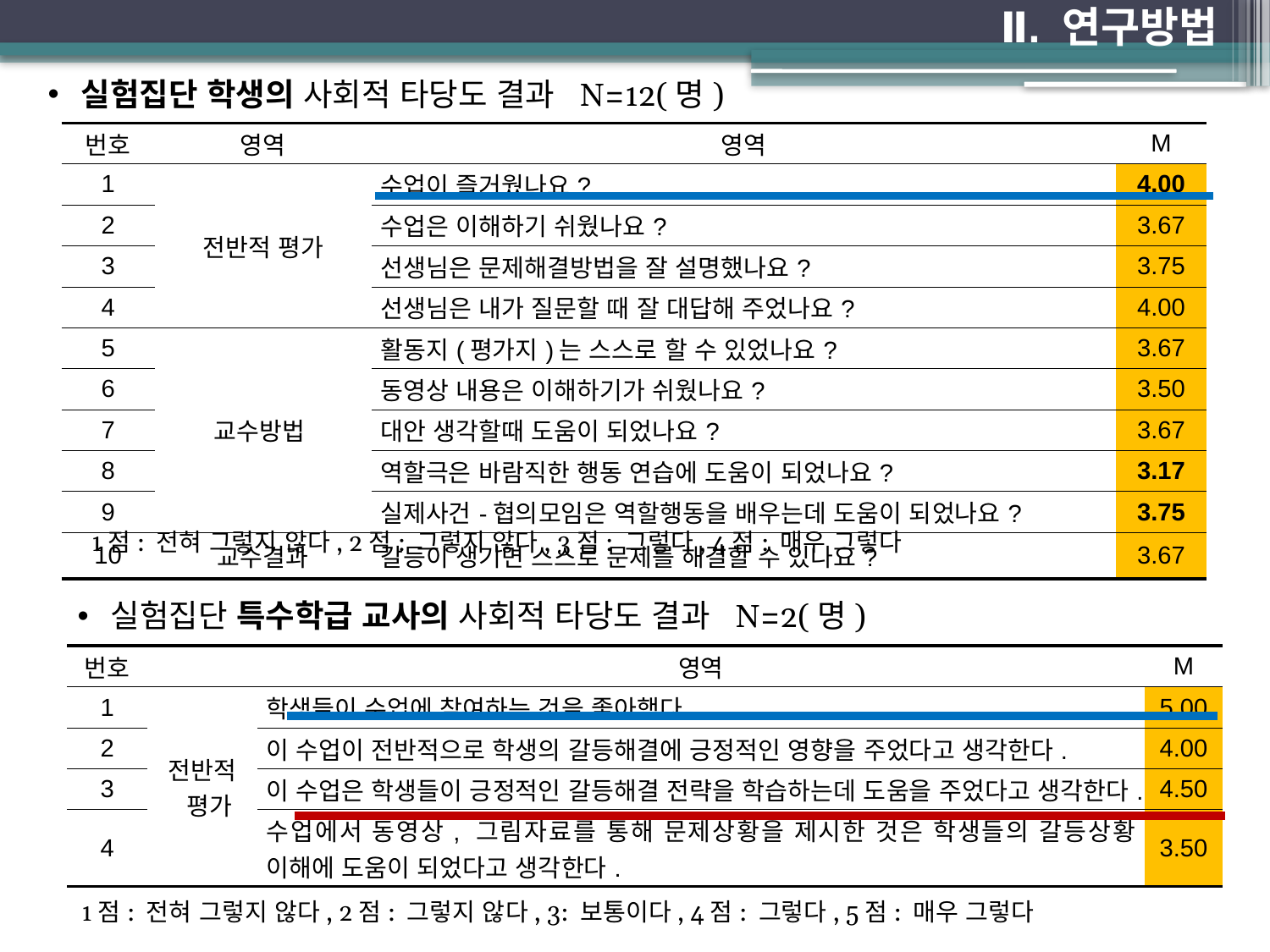

Ⅱ. 연구방법
  실험집단 학생의 사회적 타당도 결과  N=12(명)
| 번호 | 영역 | 영역 | M |
| --- | --- | --- | --- |
| 1 | 전반적 평가 | 수업이 즐거웠나요? | 4.00 |
| 2 |  | 수업은 이해하기 쉬웠나요? | 3.67 |
| 3 |  | 선생님은 문제해결방법을 잘 설명했나요? | 3.75 |
| 4 |  | 선생님은 내가 질문할 때 잘 대답해 주었나요? | 4.00 |
| 5 | 교수방법 | 활동지(평가지)는 스스로 할 수 있었나요? | 3.67 |
| 6 |  | 동영상 내용은 이해하기가 쉬웠나요? | 3.50 |
| 7 |  | 대안 생각할때 도움이 되었나요? | 3.67 |
| 8 |  | 역할극은 바람직한 행동 연습에 도움이 되었나요? | 3.17 |
| 9 |  | 실제사건-협의모임은 역할행동을 배우는데 도움이 되었나요? | 3.75 |
| 10 | 교수결과 | 갈등이 생기면 스스로 문제를 해결할 수 있나요? | 3.67 |

1점: 전혀 그렇지 않다, 2점: 그렇지 않다, 3점: 그렇다, 4점: 매우 그렇다
  실험집단 특수학급 교사의 사회적 타당도 결과  N=2(명)
| 번호 |  | 영역 | M |
| --- | --- | --- | --- |
| 1 | 전반적 평가 | 학생들이 수업에 참여하는 것을 좋아했다. | 5.00 |
| 2 |  | 이 수업이 전반적으로 학생의 갈등해결에 긍정적인 영향을 주었다고 생각한다. | 4.00 |
| 3 |  | 이 수업은 학생들이 긍정적인 갈등해결 전략을 학습하는데 도움을 주었다고 생각한다. | 4.50 |
| 4 |  | 수업에서 동영상, 그림자료를 통해 문제상황을 제시한 것은 학생들의 갈등상황 이해에 도움이 되었다고 생각한다. | 3.50 |

1점: 전혀 그렇지 않다, 2점: 그렇지 않다, 3: 보통이다, 4점: 그렇다, 5점: 매우 그렇다